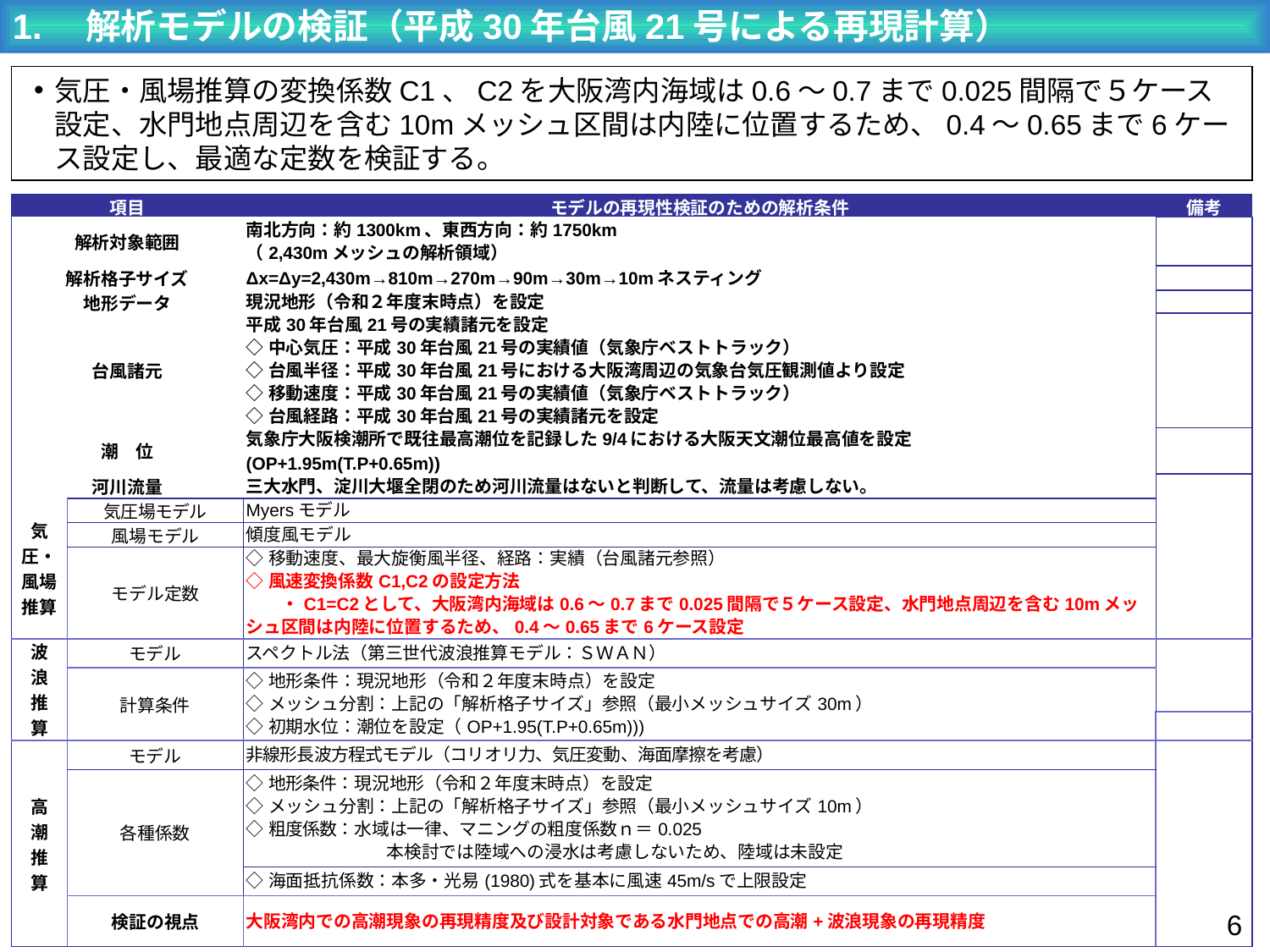

1.　解析モデルの検証（平成30年台風21号による再現計算）
気圧・風場推算の変換係数C1、C2を大阪湾内海域は0.6〜0.7まで0.025間隔で５ケース設定、水門地点周辺を含む10mメッシュ区間は内陸に位置するため、0.4～0.65まで6ケース設定し、最適な定数を検証する。
| 項目 |  | モデルの再現性検証のための解析条件 | 備考 |
| --- | --- | --- | --- |
| 解析対象範囲 |  | 南北方向：約1300km、東西方向：約1750km （2,430mメッシュの解析領域） |  |
| 解析格子サイズ |  | Δx=Δy=2,430m→810m→270m→90m→30m→10mネスティング |  |
| 地形データ |  | 現況地形（令和２年度末時点）を設定 |  |
| 台風諸元 |  | 平成30年台風21号の実績諸元を設定 ◇中心気圧：平成30年台風21号の実績値（気象庁ベストトラック） ◇台風半径：平成30年台風21号における大阪湾周辺の気象台気圧観測値より設定 ◇移動速度：平成30年台風21号の実績値（気象庁ベストトラック） ◇台風経路：平成30年台風21号の実績諸元を設定 |  |
| 潮　位 |  | 気象庁大阪検潮所で既往最高潮位を記録した9/4における大阪天文潮位最高値を設定 (OP+1.95m(T.P+0.65m)) |  |
| 河川流量 |  | 三大水門、淀川大堰全閉のため河川流量はないと判断して、流量は考慮しない。 |  |
| 気圧・風場推算 | 気圧場モデル | Myersモデル |  |
|  | 風場モデル | 傾度風モデル |  |
|  | モデル定数 | ◇移動速度、最大旋衡風半径、経路：実績（台風諸元参照） ◇風速変換係数C1,C2の設定方法 　　・C1=C2として、大阪湾内海域は0.6〜0.7まで0.025間隔で５ケース設定、水門地点周辺を含む10mメッシュ区間は内陸に位置するため、0.4～0.65まで6ケース設定 |  |
| 波浪推算 | モデル | スペクトル法（第三世代波浪推算モデル：ＳＷＡＮ） |  |
|  | 計算条件 | ◇地形条件：現況地形（令和２年度末時点）を設定 ◇メッシュ分割：上記の「解析格子サイズ」参照（最小メッシュサイズ30m） ◇初期水位：潮位を設定（OP+1.95(T.P+0.65m))) |  |
|  |  |  |  |
| 高潮推算 | モデル | 非線形長波方程式モデル（コリオリ力、気圧変動、海面摩擦を考慮） |  |
|  | 各種係数 | ◇地形条件：現況地形（令和２年度末時点）を設定 ◇メッシュ分割：上記の「解析格子サイズ」参照（最小メッシュサイズ10m） ◇粗度係数：水域は一律、マニングの粗度係数ｎ＝0.025 　　　　　　　　本検討では陸域への浸水は考慮しないため、陸域は未設定 |  |
|  |  | ◇海面抵抗係数：本多・光易(1980)式を基本に風速45m/sで上限設定 |  |
|  | 検証の視点 | 大阪湾内での高潮現象の再現精度及び設計対象である水門地点での高潮+波浪現象の再現精度 |  |
6